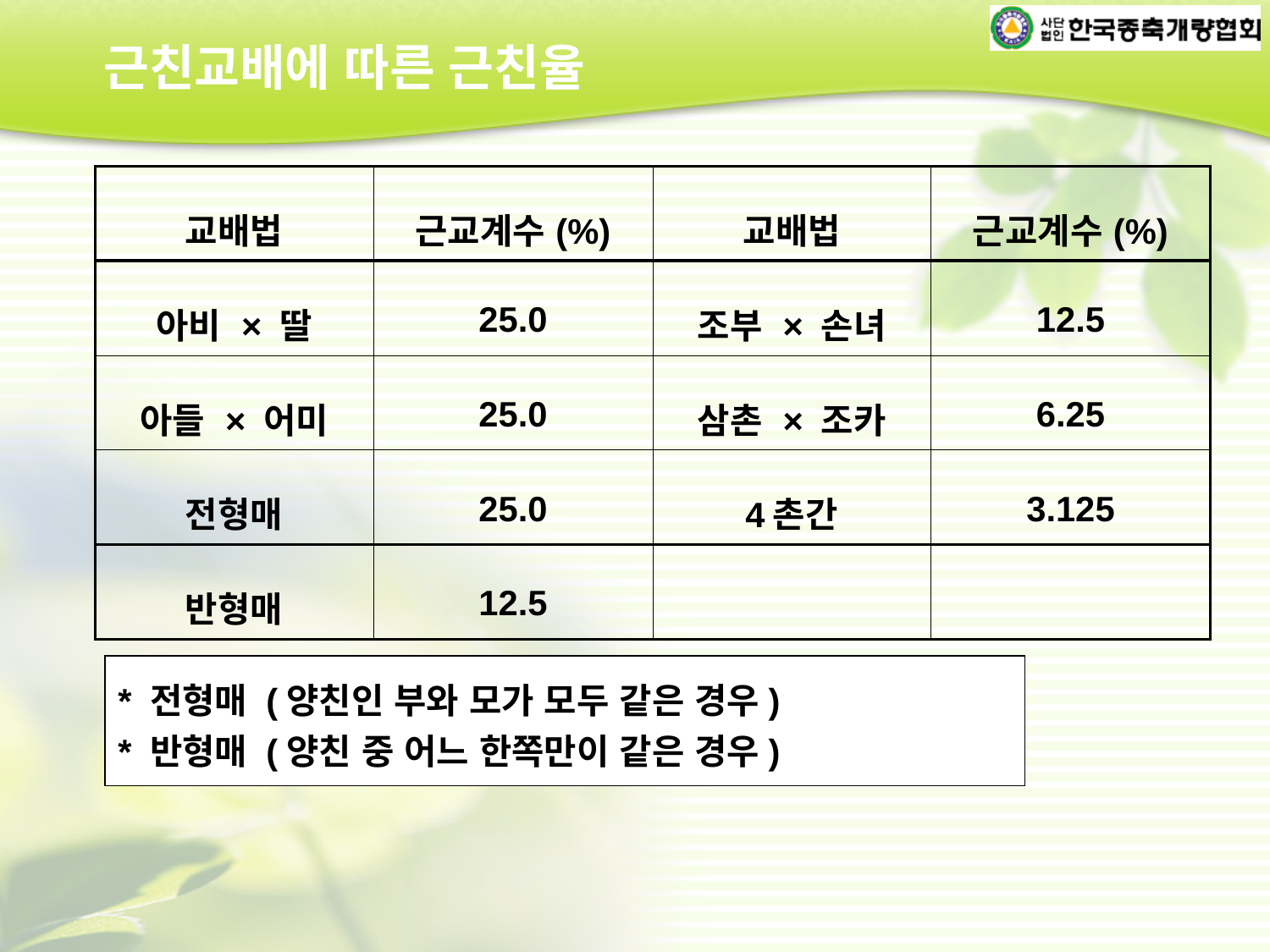

근친교배에 따른 근친율
| 교배법 | 근교계수(%) | 교배법 | 근교계수(%) |
| --- | --- | --- | --- |
| 아비 × 딸 | 25.0 | 조부 × 손녀 | 12.5 |
| 아들 × 어미 | 25.0 | 삼촌 × 조카 | 6.25 |
| 전형매 | 25.0 | 4촌간 | 3.125 |
| 반형매 | 12.5 |  |  |

* 전형매 (양친인 부와 모가 모두 같은 경우)
* 반형매 (양친 중 어느 한쪽만이 같은 경우)